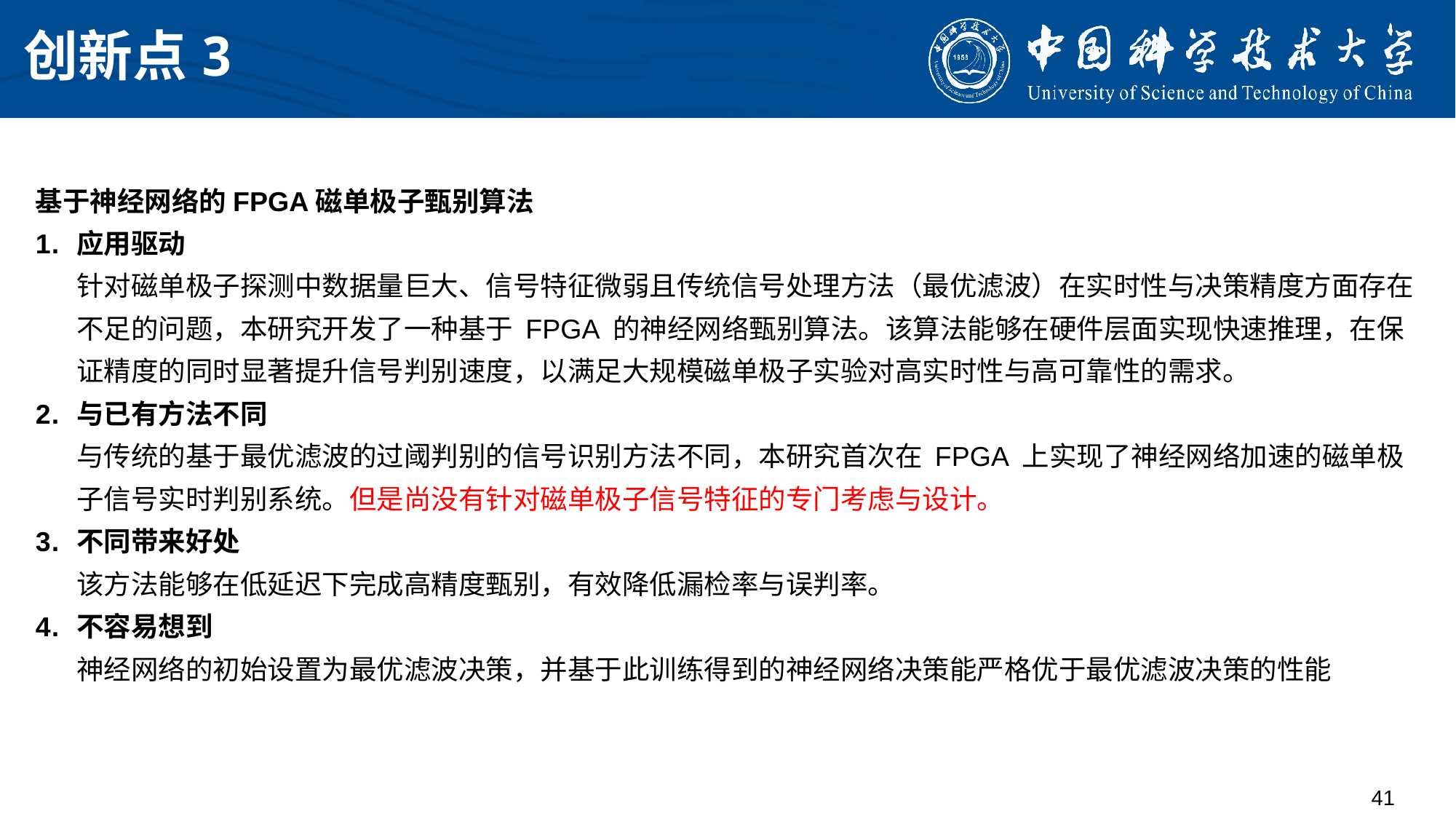

# 创新点3
基于神经网络的FPGA磁单极子甄别算法
应用驱动
针对磁单极子探测中数据量巨大、信号特征微弱且传统信号处理方法（最优滤波）在实时性与决策精度方面存在不足的问题，本研究开发了一种基于 FPGA 的神经网络甄别算法。该算法能够在硬件层面实现快速推理，在保证精度的同时显著提升信号判别速度，以满足大规模磁单极子实验对高实时性与高可靠性的需求。
与已有方法不同
与传统的基于最优滤波的过阈判别的信号识别方法不同，本研究首次在 FPGA 上实现了神经网络加速的磁单极子信号实时判别系统。但是尚没有针对磁单极子信号特征的专门考虑与设计。
不同带来好处
该方法能够在低延迟下完成高精度甄别，有效降低漏检率与误判率。
不容易想到
神经网络的初始设置为最优滤波决策，并基于此训练得到的神经网络决策能严格优于最优滤波决策的性能
41